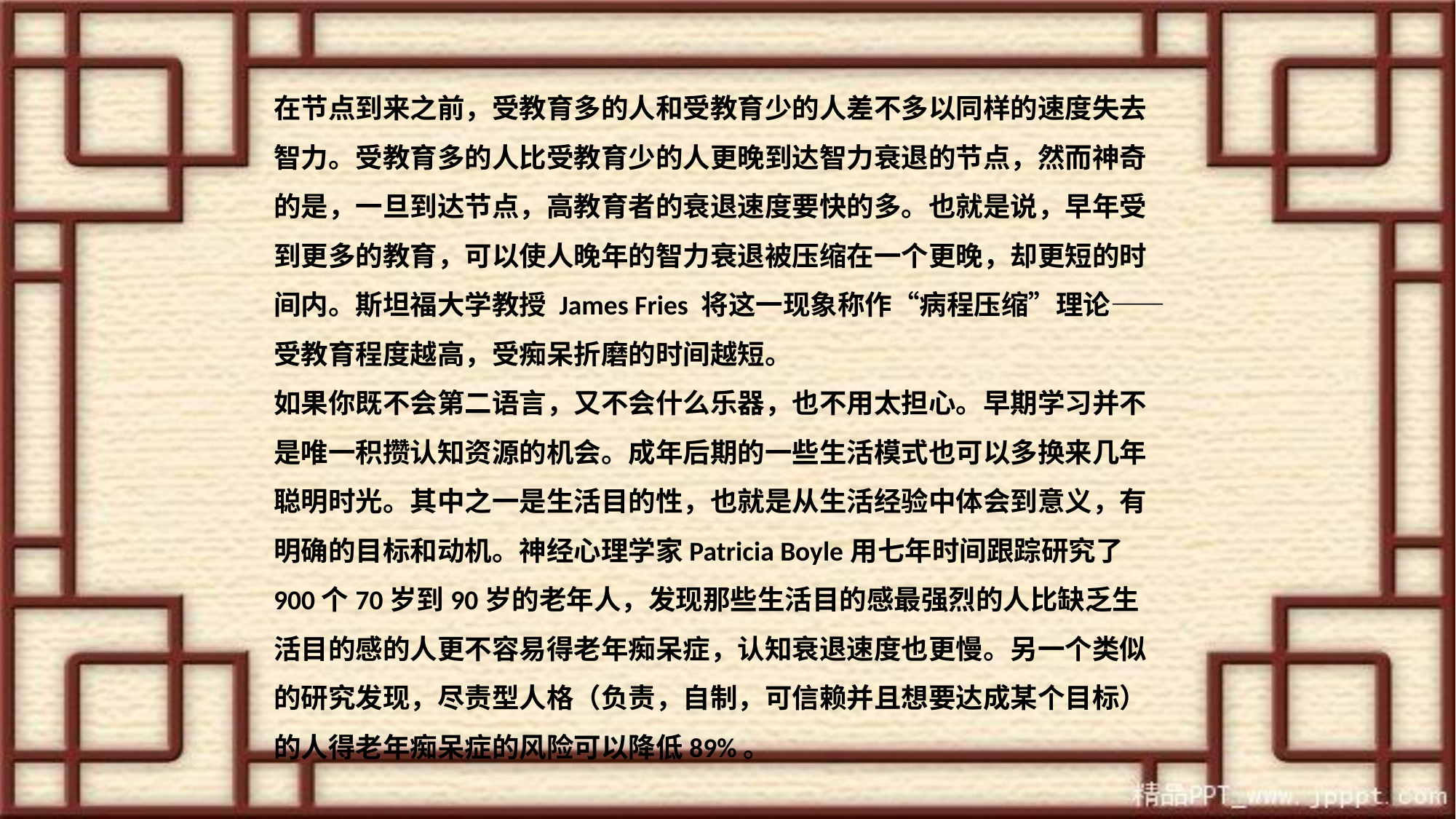

在节点到来之前，受教育多的人和受教育少的人差不多以同样的速度失去智力。受教育多的人比受教育少的人更晚到达智力衰退的节点，然而神奇的是，一旦到达节点，高教育者的衰退速度要快的多。也就是说，早年受到更多的教育，可以使人晚年的智力衰退被压缩在一个更晚，却更短的时间内。斯坦福大学教授 James Fries 将这一现象称作“病程压缩”理论——受教育程度越高，受痴呆折磨的时间越短。
如果你既不会第二语言，又不会什么乐器，也不用太担心。早期学习并不是唯一积攒认知资源的机会。成年后期的一些生活模式也可以多换来几年聪明时光。其中之一是生活目的性，也就是从生活经验中体会到意义，有明确的目标和动机。神经心理学家Patricia Boyle用七年时间跟踪研究了900个70岁到90岁的老年人，发现那些生活目的感最强烈的人比缺乏生活目的感的人更不容易得老年痴呆症，认知衰退速度也更慢。另一个类似的研究发现，尽责型人格（负责，自制，可信赖并且想要达成某个目标）的人得老年痴呆症的风险可以降低89%。